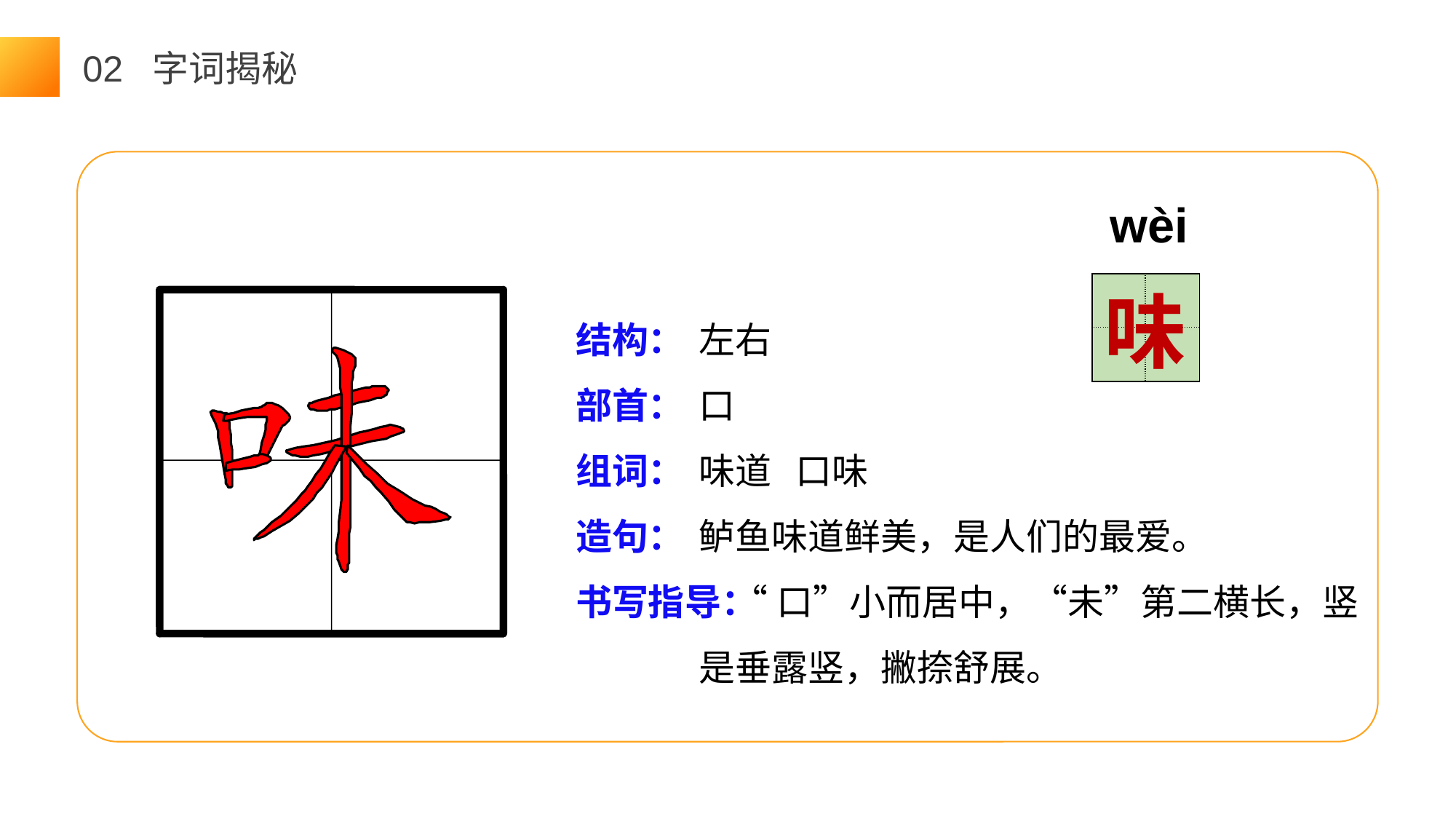

02  字词揭秘
wèi
|  |  |
| --- | --- |
|  |  |
味

结构：
部首：
组词：
造句：
书写指导：
左右
口
味道   口味
鲈鱼味道鲜美，是人们的最爱。
    “口”小而居中，“未”第二横长，竖是垂露竖，撇捺舒展。